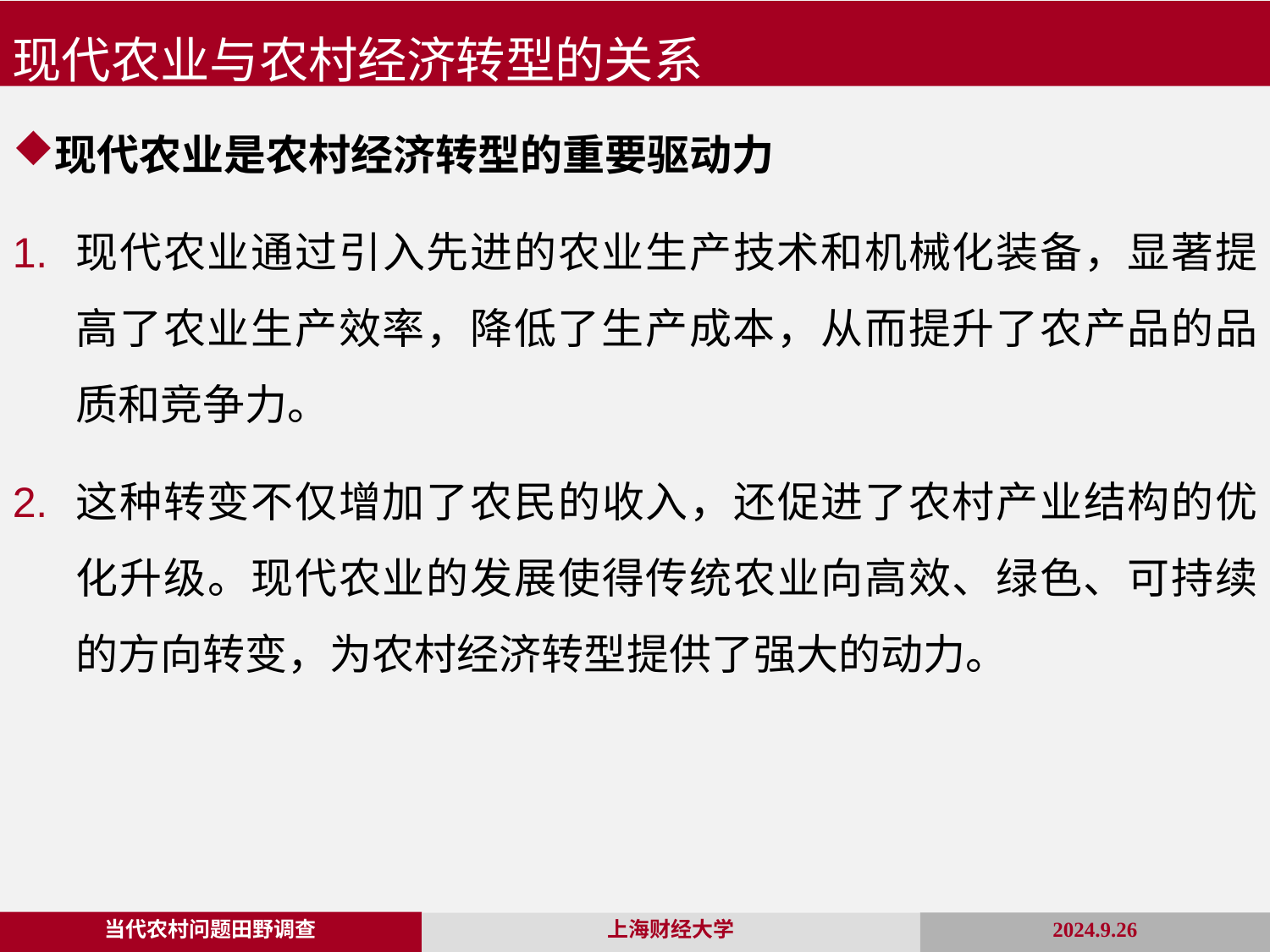

现代农业与农村经济转型的关系
现代农业是农村经济转型的重要驱动力
现代农业通过引入先进的农业生产技术和机械化装备，显著提高了农业生产效率，降低了生产成本，从而提升了农产品的品质和竞争力。
这种转变不仅增加了农民的收入，还促进了农村产业结构的优化升级。现代农业的发展使得传统农业向高效、绿色、可持续的方向转变，为农村经济转型提供了强大的动力。

当代农村问题田野调查
2024.9.26
上海财经大学